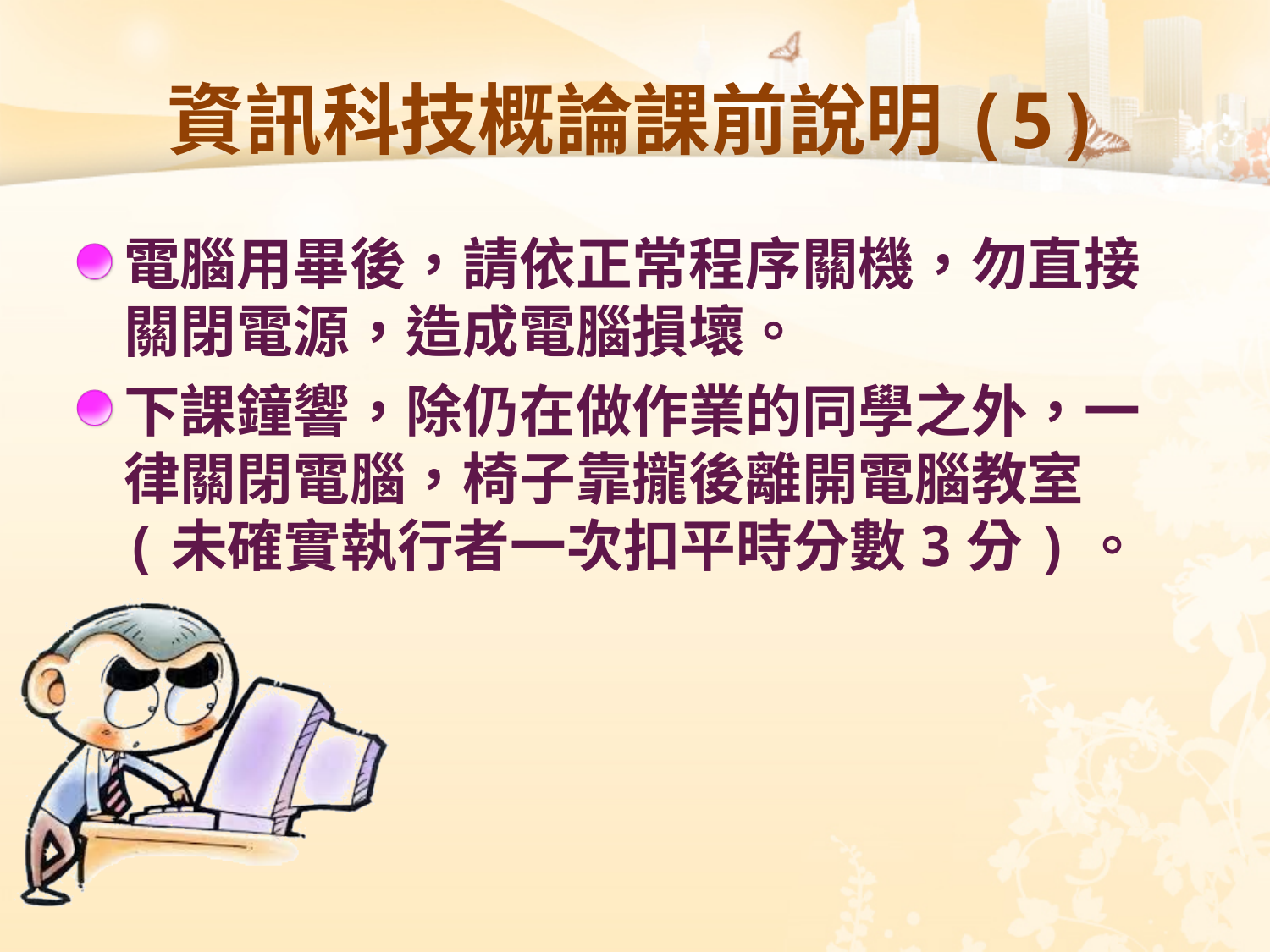

# 資訊科技概論課前說明(5)
電腦用畢後，請依正常程序關機，勿直接關閉電源，造成電腦損壞。
下課鐘響，除仍在做作業的同學之外，一律關閉電腦，椅子靠攏後離開電腦教室(未確實執行者一次扣平時分數3分)。